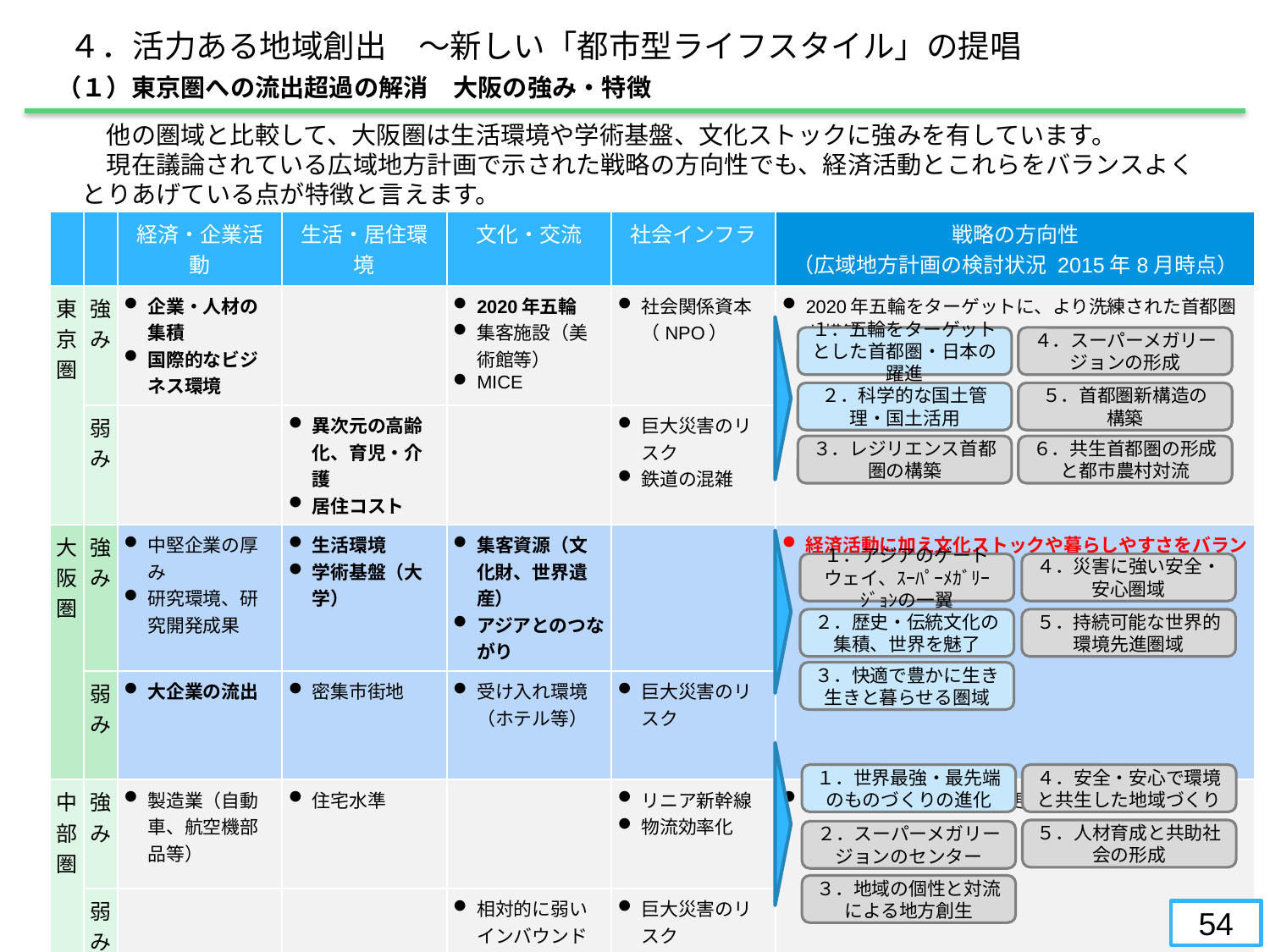

４．活力ある地域創出　～新しい「都市型ライフスタイル」の提唱
（１）東京圏への流出超過の解消　大阪の強み・特徴
　　他の圏域と比較して、大阪圏は生活環境や学術基盤、文化ストックに強みを有しています。
　　現在議論されている広域地方計画で示された戦略の方向性でも、経済活動とこれらをバランスよくとりあげている点が特徴と言えます。
|  |  | 経済・企業活動 | 生活・居住環境 | 文化・交流 | 社会インフラ | 戦略の方向性 （広域地方計画の検討状況 2015年8月時点） |
| --- | --- | --- | --- | --- | --- | --- |
| 東京圏 | 強み | 企業・人材の集積 国際的なビジネス環境 |  | 2020年五輪 集客施設（美術館等） MICE | 社会関係資本（NPO） | 2020年五輪をターゲットに、より洗練された首都圏を構築 |
|  | 弱み |  | 異次元の高齢化、育児・介護 居住コスト |  | 巨大災害のリスク 鉄道の混雑 |  |
| 大阪圏 | 強み | 中堅企業の厚み 研究環境、研究開発成果 | 生活環境 学術基盤（大学） | 集客資源（文化財、世界遺産） アジアとのつながり |  | 経済活動に加え文化ストックや暮らしやすさをバランスよく前景化 |
|  | 弱み | 大企業の流出 | 密集市街地 | 受け入れ環境（ホテル等） | 巨大災害のリスク |  |
| 中部圏 | 強み | 製造業（自動車、航空機部品等） | 住宅水準 |  | リニア新幹線 物流効率化 | 製造業に特化した強みを更に強化する方向 |
|  | 弱み |  |  | 相対的に弱いインバウンド観光 | 巨大災害のリスク |  |
１．五輪をターゲットとした首都圏・日本の躍進
４．スーパーメガリージョンの形成
２．科学的な国土管理・国土活用
５．首都圏新構造の
構築

３．レジリエンス首都圏の構築
６．共生首都圏の形成と都市農村対流
１．アジアのゲートウェイ、ｽｰﾊﾟｰﾒｶﾞﾘｰｼﾞｮﾝの一翼
４．災害に強い安全・安心圏域

２．歴史・伝統文化の集積、世界を魅了
５．持続可能な世界的環境先進圏域
３．快適で豊かに生き生きと暮らせる圏域
１．世界最強・最先端のものづくりの進化
４．安全・安⼼で環境と共⽣した地域づくり

５．⼈材育成と共助社会の形成
２．スーパーメガリージョンのセンター
３．地域の個性と対流による地方創生
54